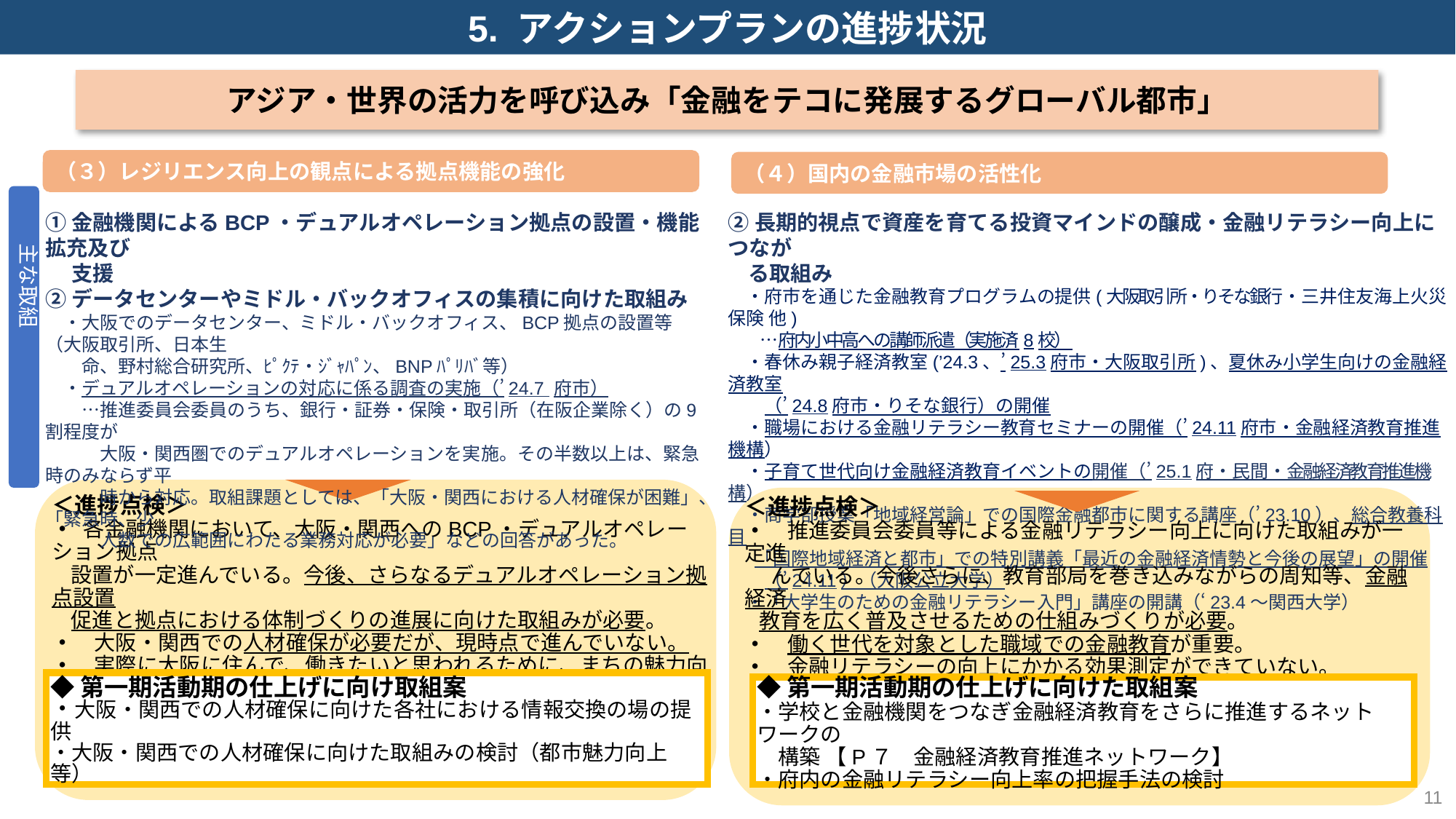

5. アクションプランの進捗状況
アジア・世界の活力を呼び込み「金融をテコに発展するグローバル都市」
（３）レジリエンス向上の観点による拠点機能の強化
（４）国内の金融市場の活性化

主な取組
②長期的視点で資産を育てる投資マインドの醸成・金融リテラシー向上につなが
   る取組み
　・府市を通じた金融教育プログラムの提供(大阪取引所・りそな銀行・三井住友海上火災保険 他)
　　…府内小中高への講師派遣（実施済8校）
　・春休み親子経済教室(’24.3、’25.3府市・大阪取引所)、夏休み小学生向けの金融経済教室
　　（’24.8府市・りそな銀行）の開催
　・職場における金融リテラシー教育セミナーの開催（’24.11府市・金融経済教育推進機構）
　・子育て世代向け金融経済教育イベントの開催（’25.1府・民間・金融経済教育推進機構）
　・商学部授業「地域経営論」での国際金融都市に関する講座（’23.10）、総合教養科目
 　「国際地域経済と都市」での特別講義「最近の金融経済情勢と今後の展望」の開催
　　（’24.11）（大阪公立大学）
　・「大学生のための金融リテラシー入門」講座の開講（‘23.4～関西大学）
①金融機関によるBCP・デュアルオペレーション拠点の設置・機能拡充及び
　 支援
②データセンターやミドル・バックオフィスの集積に向けた取組み
　・大阪でのデータセンター、ミドル・バックオフィス、BCP拠点の設置等（大阪取引所、日本生
　　命、野村総合研究所、ﾋﾟｸﾃ・ｼﾞｬﾊﾟﾝ、BNPﾊﾟﾘﾊﾞ等）
　・デュアルオペレーションの対応に係る調査の実施（’24.7 府市）
　　…推進委員会委員のうち、銀行・証券・保険・取引所（在阪企業除く）の9割程度が
　　　大阪・関西圏でのデュアルオペレーションを実施。その半数以上は、緊急時のみならず平
　　　時から対応。取組課題としては、「大阪・関西における人材確保が困難」、「緊急時、少
　　　人数での広範囲にわたる業務対応が必要」などの回答があった。

＜進捗点検＞
・  各金融機関において、大阪・関西へのBCP・デュアルオペレーション拠点
    設置が一定進んでいる。今後、さらなるデュアルオペレーション拠点設置
    促進と拠点における体制づくりの進展に向けた取組みが必要。
・　大阪・関西での人材確保が必要だが、現時点で進んでいない。
・　実際に大阪に住んで、働きたいと思われるために、まちの魅力向上に
　　絡めた取組みが必要。
＜進捗点検＞
・　推進委員会委員等による金融リテラシー向上に向けた取組みが一定進
　 んでいる。今後さらに、教育部局を巻き込みながらの周知等、金融経済
   教育を広く普及させるための仕組みづくりが必要。
・　働く世代を対象とした職域での金融教育が重要。
・　金融リテラシーの向上にかかる効果測定ができていない。
◆第一期活動期の仕上げに向け取組案
・大阪・関西での人材確保に向けた各社における情報交換の場の提供
・大阪・関西での人材確保に向けた取組みの検討（都市魅力向上等）
◆第一期活動期の仕上げに向けた取組案
・学校と金融機関をつなぎ金融経済教育をさらに推進するネットワークの
　構築 【P７　金融経済教育推進ネットワーク】
・府内の金融リテラシー向上率の把握手法の検討
11